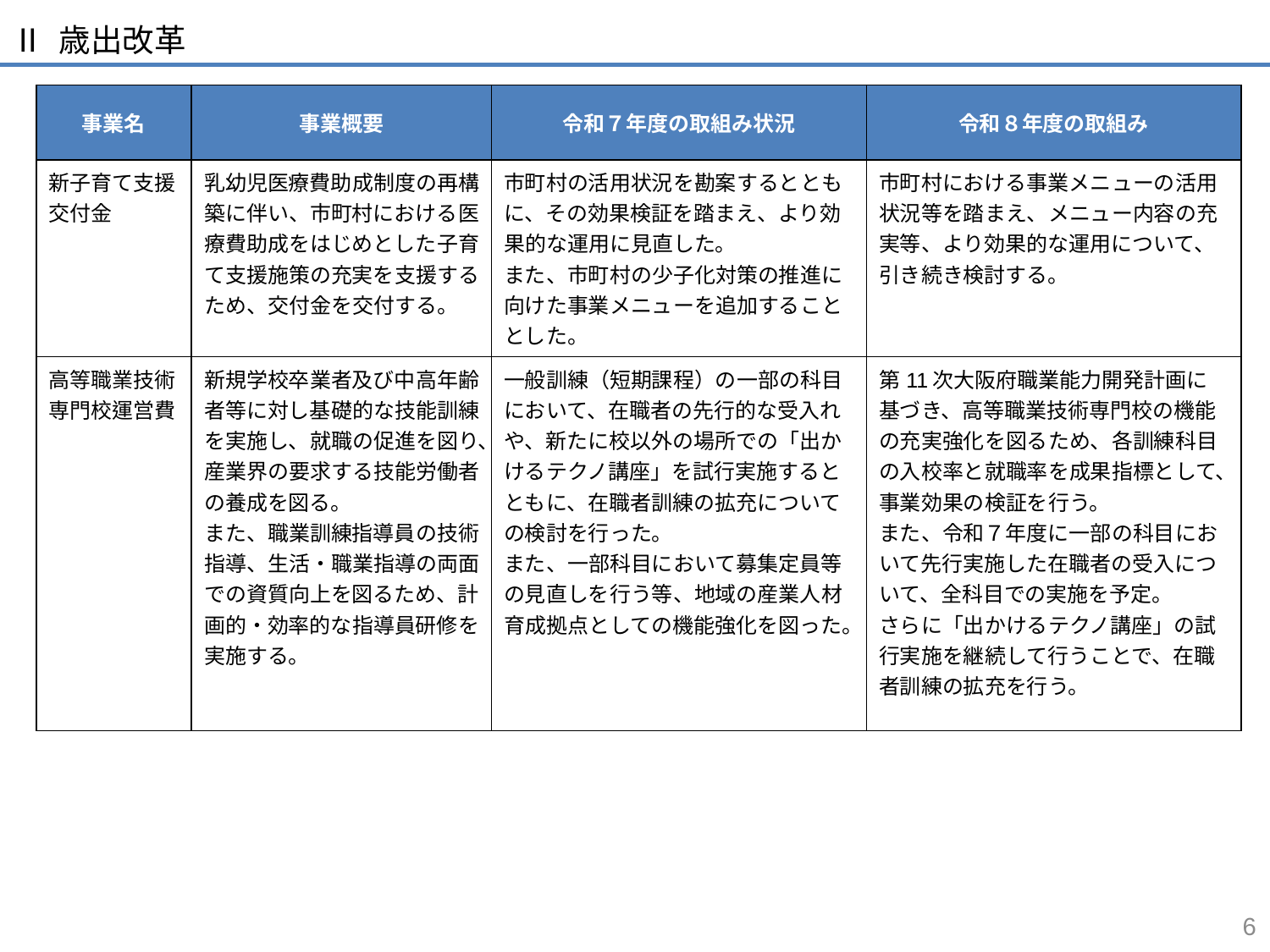

Ⅱ 歳出改革
| 事業名 | 事業概要 | 令和７年度の取組み状況 | 令和８年度の取組み |
| --- | --- | --- | --- |
| 新子育て支援交付金 | 乳幼児医療費助成制度の再構築に伴い、市町村における医療費助成をはじめとした子育て支援施策の充実を支援するため、交付金を交付する。 | 市町村の活用状況を勘案するとともに、その効果検証を踏まえ、より効果的な運用に見直した。 また、市町村の少子化対策の推進に向けた事業メニューを追加することとした。 | 市町村における事業メニューの活用状況等を踏まえ、メニュー内容の充実等、より効果的な運用について、引き続き検討する。 |
| 高等職業技術専門校運営費 | 新規学校卒業者及び中高年齢者等に対し基礎的な技能訓練を実施し、就職の促進を図り、産業界の要求する技能労働者の養成を図る。 また、職業訓練指導員の技術指導、生活・職業指導の両面での資質向上を図るため、計画的・効率的な指導員研修を実施する。 | 一般訓練（短期課程）の一部の科目において、在職者の先行的な受入れや、新たに校以外の場所での「出かけるテクノ講座」を試行実施するとともに、在職者訓練の拡充についての検討を行った。 また、一部科目において募集定員等の見直しを行う等、地域の産業人材育成拠点としての機能強化を図った。 | 第11次大阪府職業能力開発計画に基づき、高等職業技術専門校の機能の充実強化を図るため、各訓練科目の入校率と就職率を成果指標として、事業効果の検証を行う。 また、令和７年度に一部の科目において先行実施した在職者の受入について、全科目での実施を予定。 さらに「出かけるテクノ講座」の試行実施を継続して行うことで、在職者訓練の拡充を行う。 |
6